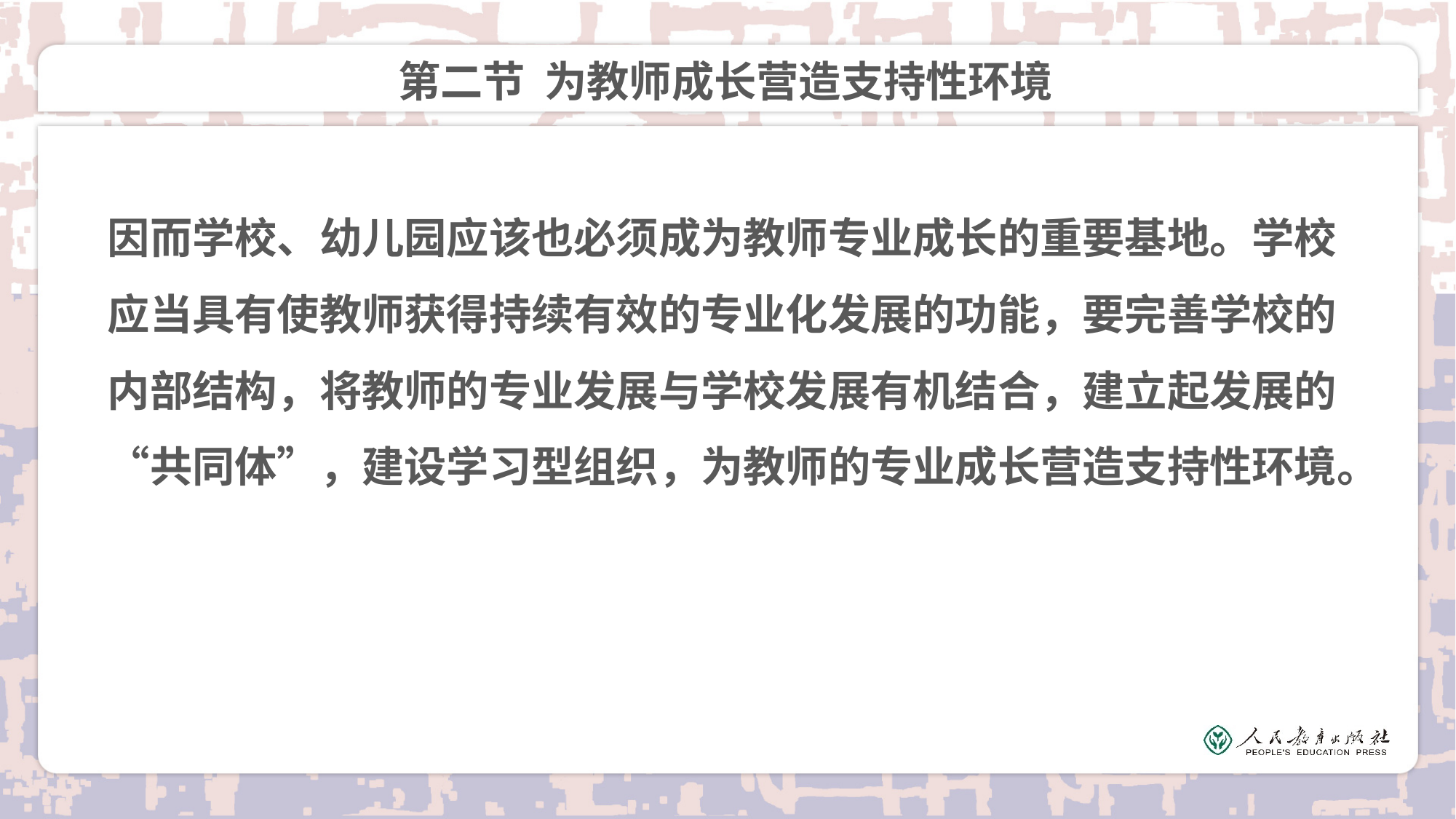

# 第二节  为教师成长营造支持性环境
因而学校、幼儿园应该也必须成为教师专业成长的重要基地。学校应当具有使教师获得持续有效的专业化发展的功能，要完善学校的内部结构，将教师的专业发展与学校发展有机结合，建立起发展的“共同体”，建设学习型组织，为教师的专业成长营造支持性环境。